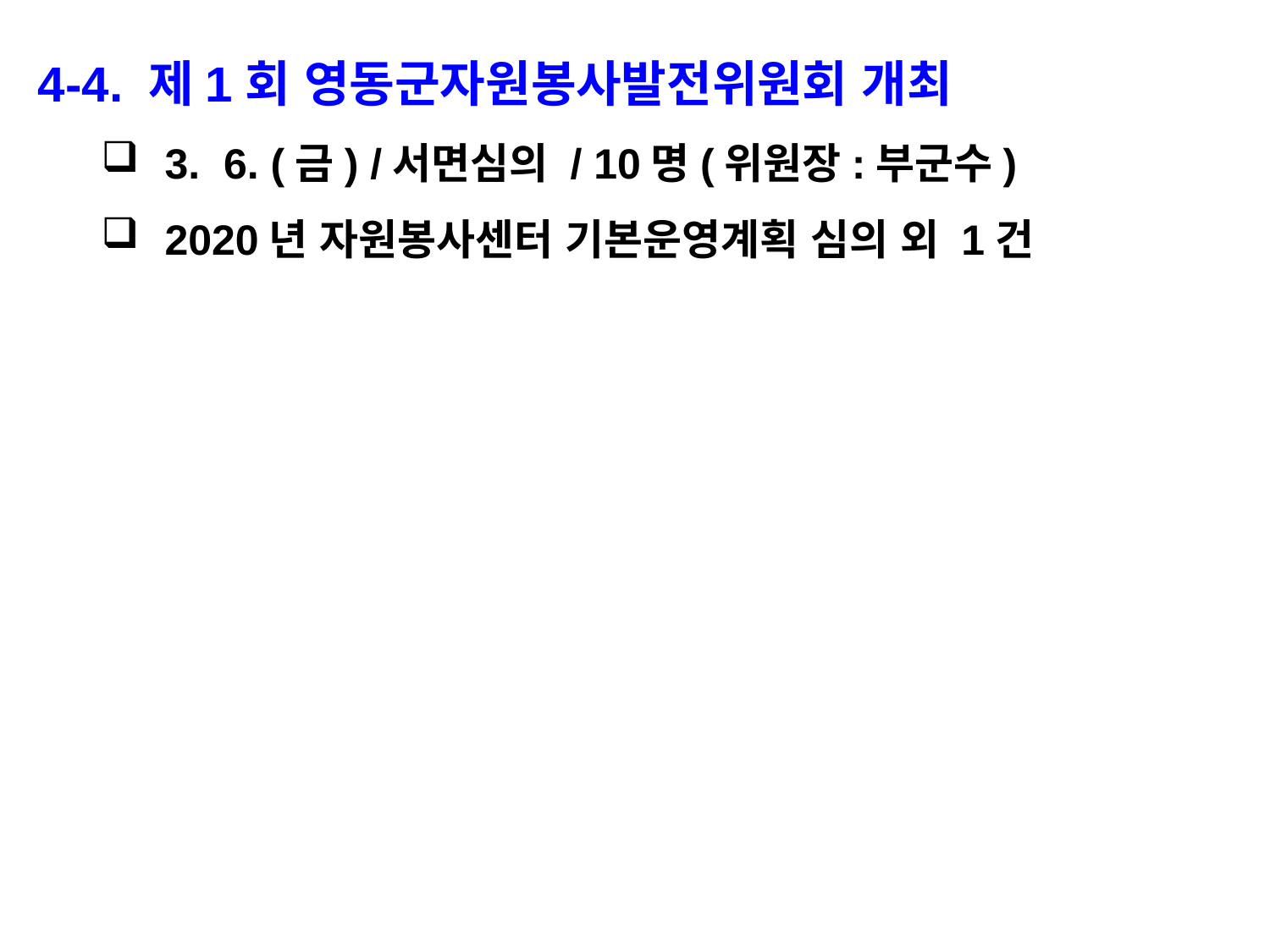

4-4. 제1회 영동군자원봉사발전위원회 개최
3.  6. (금) /서면심의 / 10명(위원장:부군수)
2020년 자원봉사센터 기본운영계획 심의 외 1건